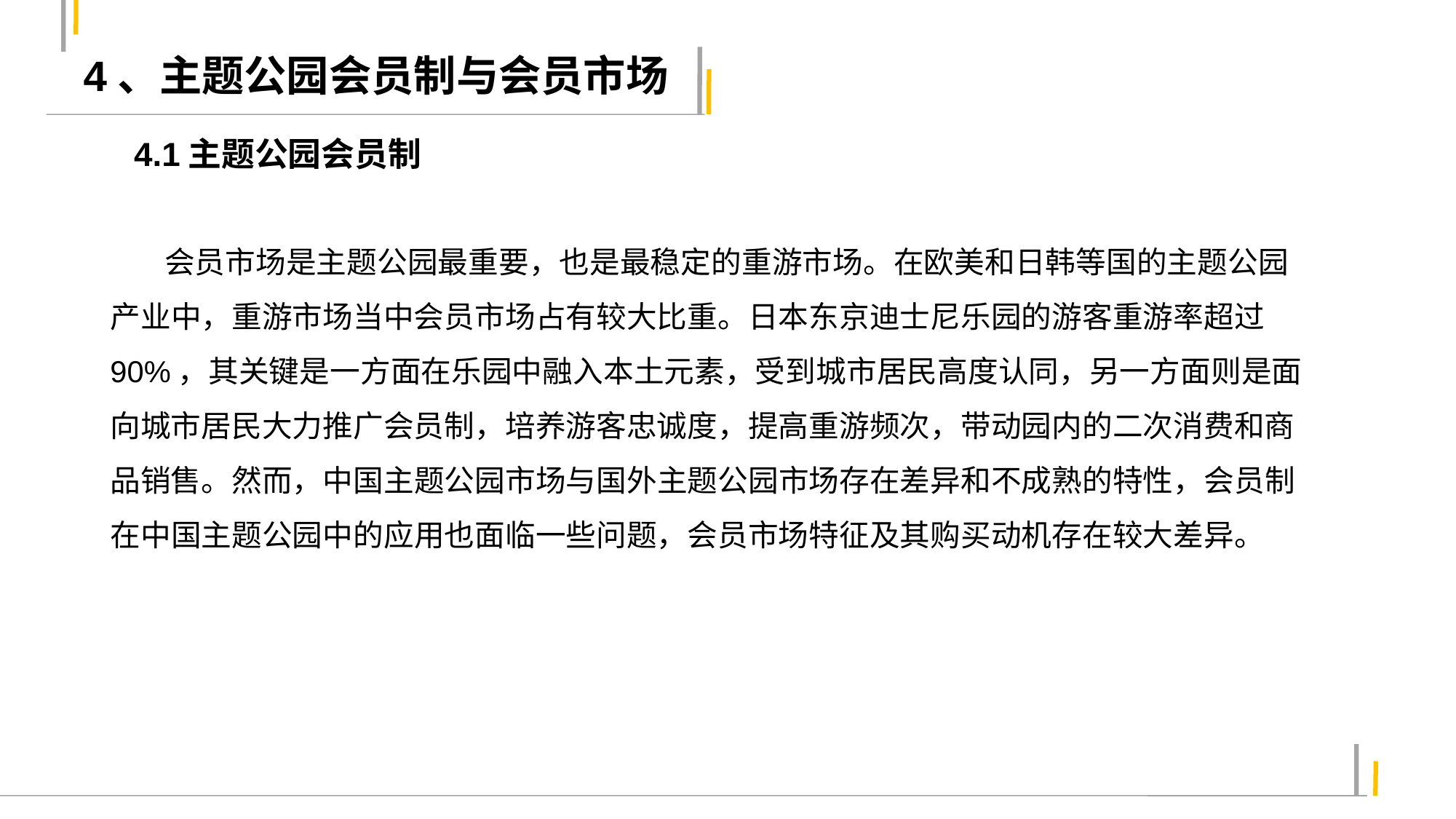

4、主题公园会员制与会员市场

4.1主题公园会员制

       会员市场是主题公园最重要，也是最稳定的重游市场。在欧美和日韩等国的主题公园产业中，重游市场当中会员市场占有较大比重。日本东京迪士尼乐园的游客重游率超过90%，其关键是一方面在乐园中融入本土元素，受到城市居民高度认同，另一方面则是面向城市居民大力推广会员制，培养游客忠诚度，提高重游频次，带动园内的二次消费和商品销售。然而，中国主题公园市场与国外主题公园市场存在差异和不成熟的特性，会员制在中国主题公园中的应用也面临一些问题，会员市场特征及其购买动机存在较大差异。